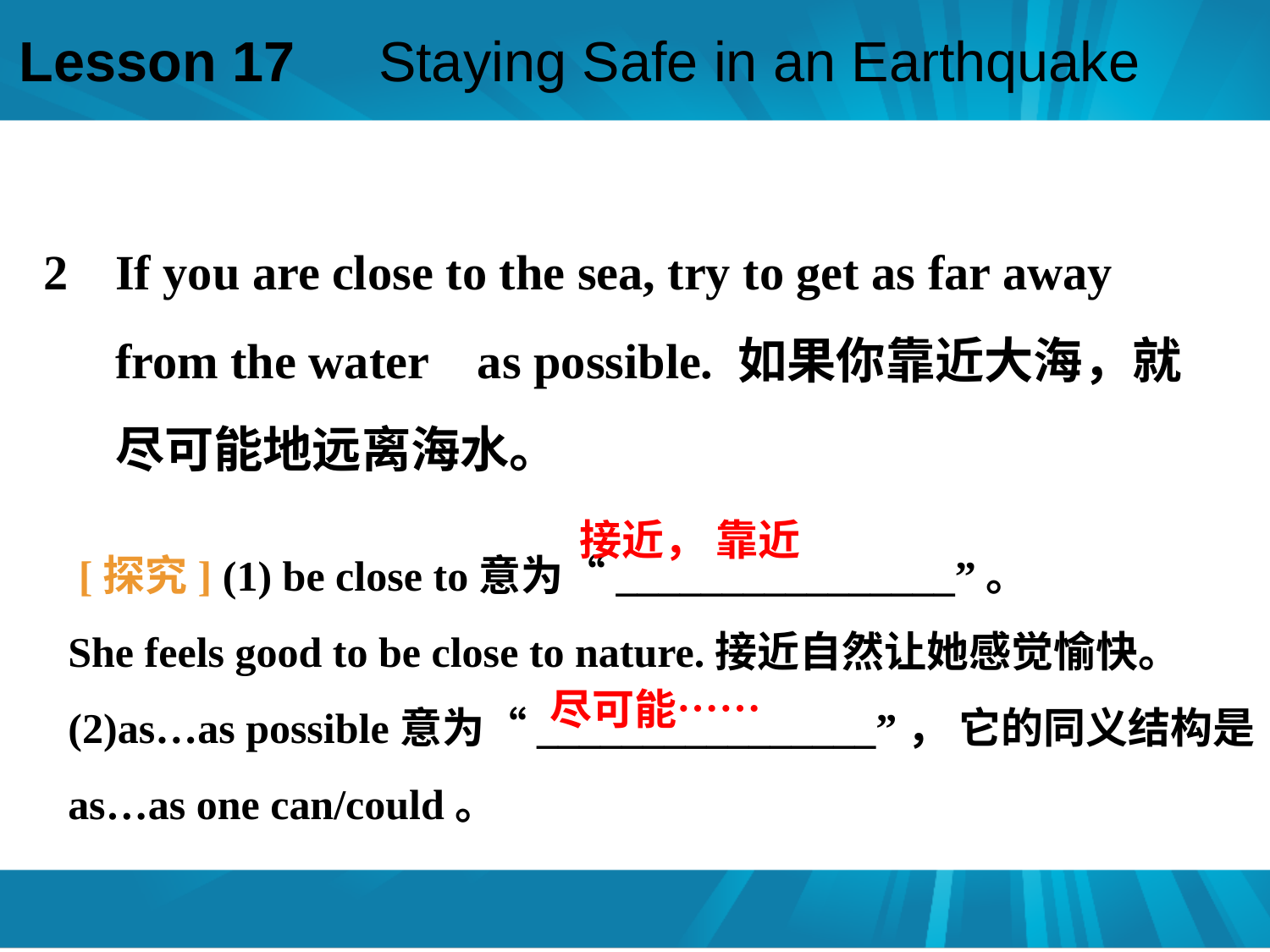

#
Lesson 17　Staying Safe in an Earthquake
If you are close to the sea, try to get as far away from the water    as possible. 如果你靠近大海，就尽可能地远离海水。
接近， 靠近
 [探究] (1) be close to意为“________________”。
She feels good to be close to nature.接近自然让她感觉愉快。
(2)as…as possible意为“________________”， 它的同义结构是as…as one can/could。
尽可能……